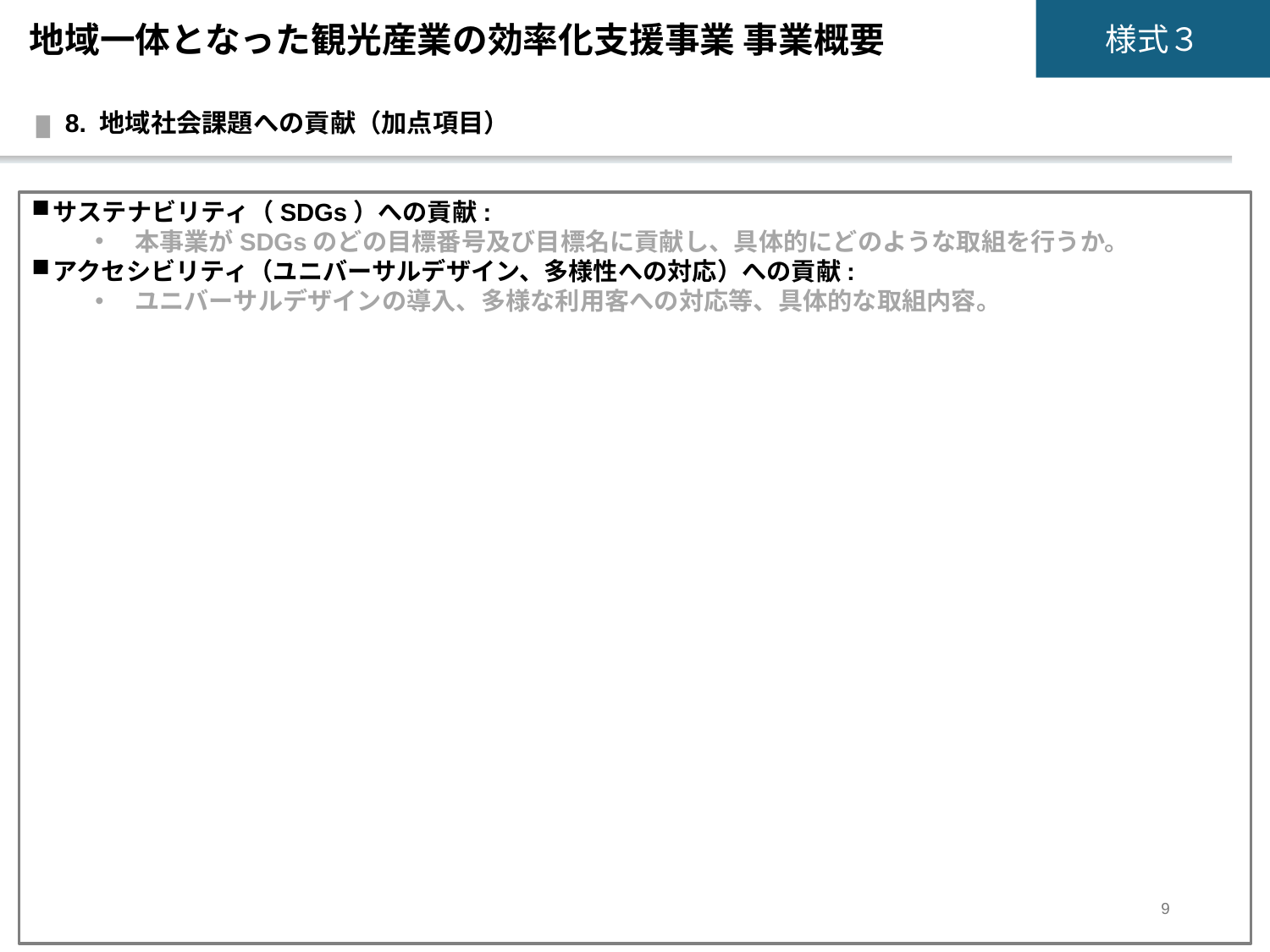

地域一体となった観光産業の効率化支援事業 事業概要
8. 地域社会課題への貢献（加点項目）

サステナビリティ（SDGs）への貢献:
本事業がSDGsのどの目標番号及び目標名に貢献し、具体的にどのような取組を行うか。
アクセシビリティ（ユニバーサルデザイン、多様性への対応）への貢献:
ユニバーサルデザインの導入、多様な利用客への対応等、具体的な取組内容。

9